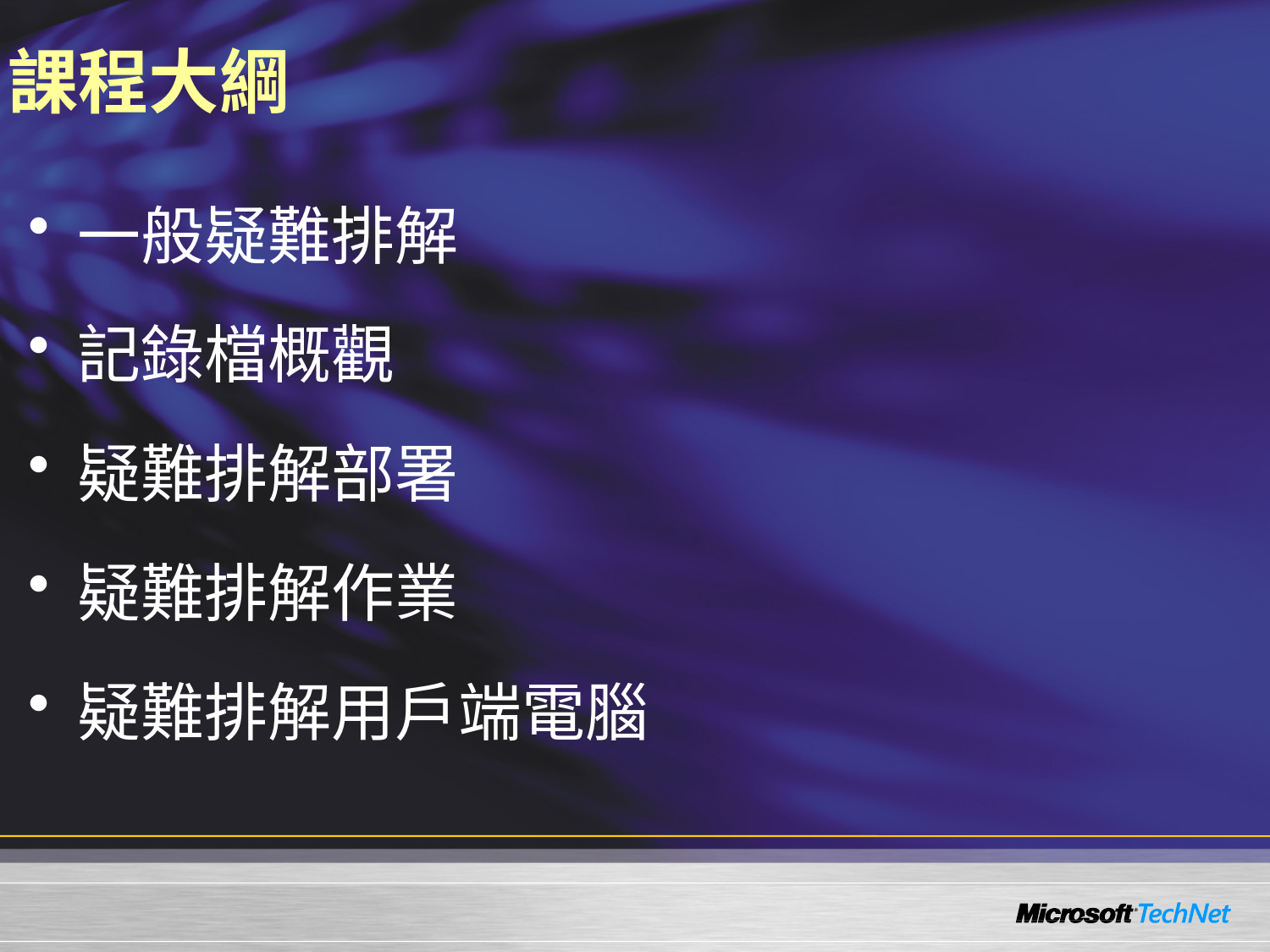

# 課程大綱
一般疑難排解
記錄檔概觀
疑難排解部署
疑難排解作業
疑難排解用戶端電腦